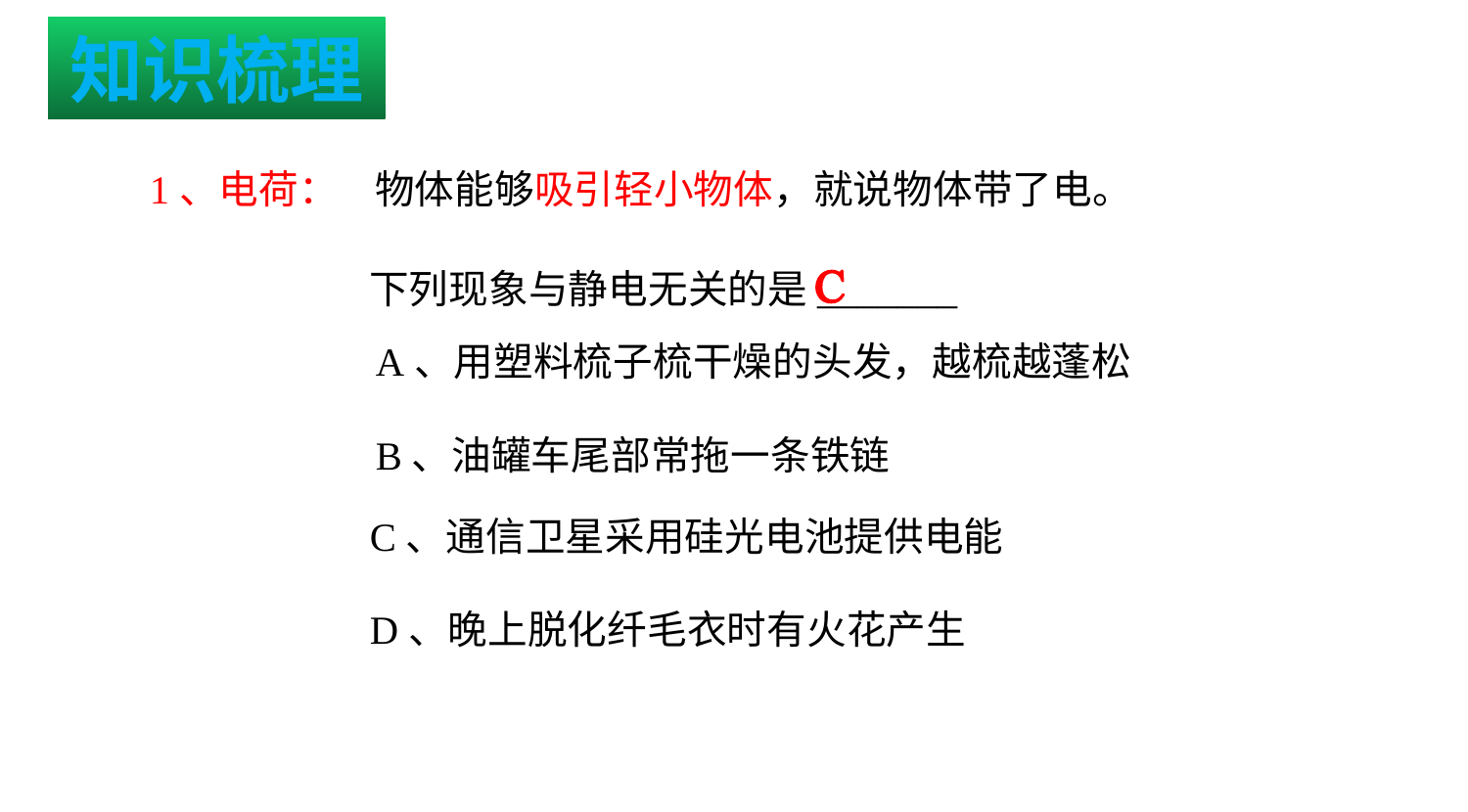

知识梳理
1、电荷：
物体能够吸引轻小物体，就说物体带了电。
下列现象与静电无关的是_______

A、用塑料梳子梳干燥的头发，越梳越蓬松

B、油罐车尾部常拖一条铁链
C、通信卫星采用硅光电池提供电能

D、晚上脱化纤毛衣时有火花产生